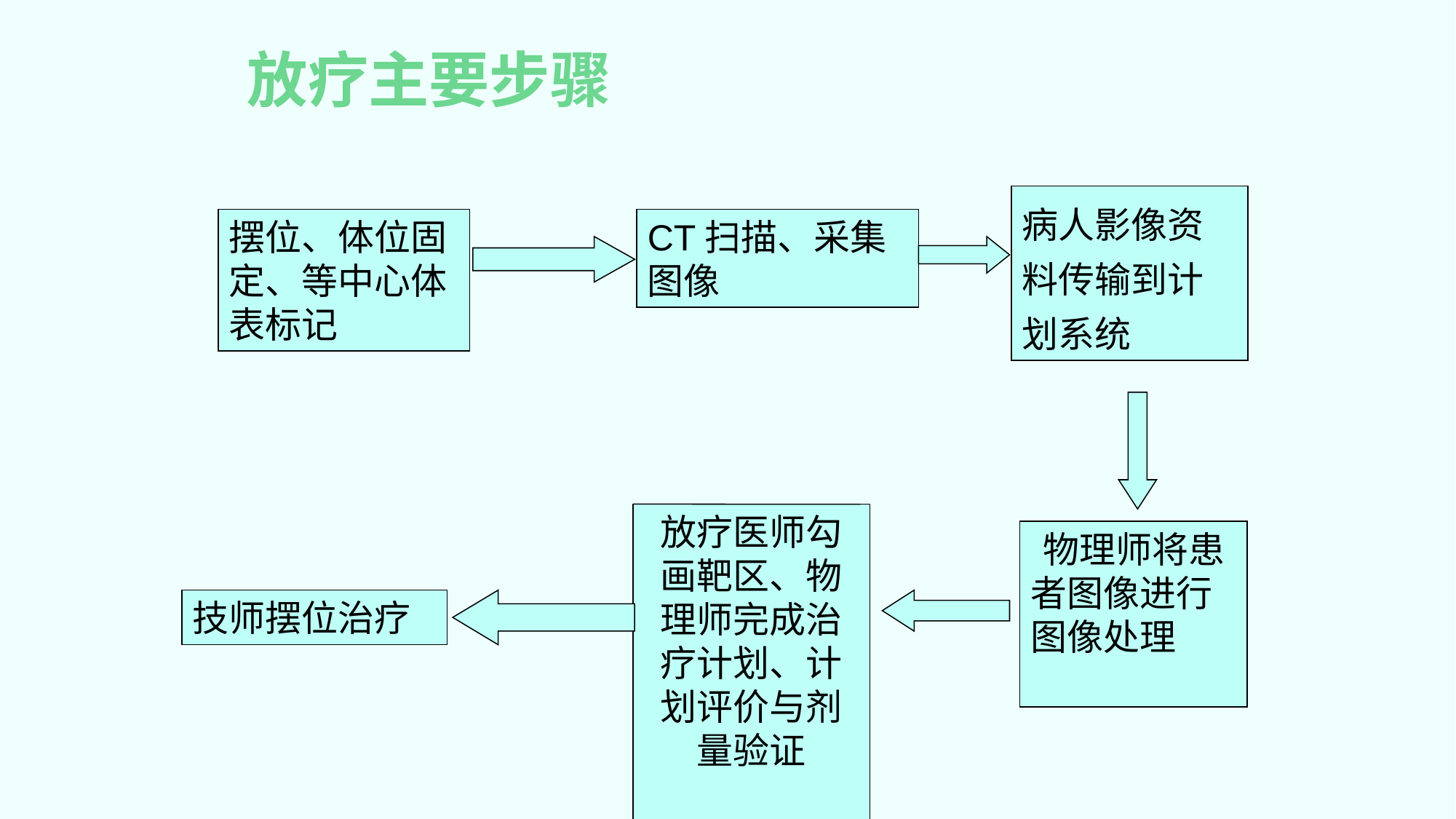

放疗主要步骤
病人影像资料传输到计划系统
摆位、体位固定、等中心体表标记
CT扫描、采集图像

放疗医师勾画靶区、物理师完成治疗计划、计划评价与剂量验证

 物理师将患者图像进行图像处理

技师摆位治疗